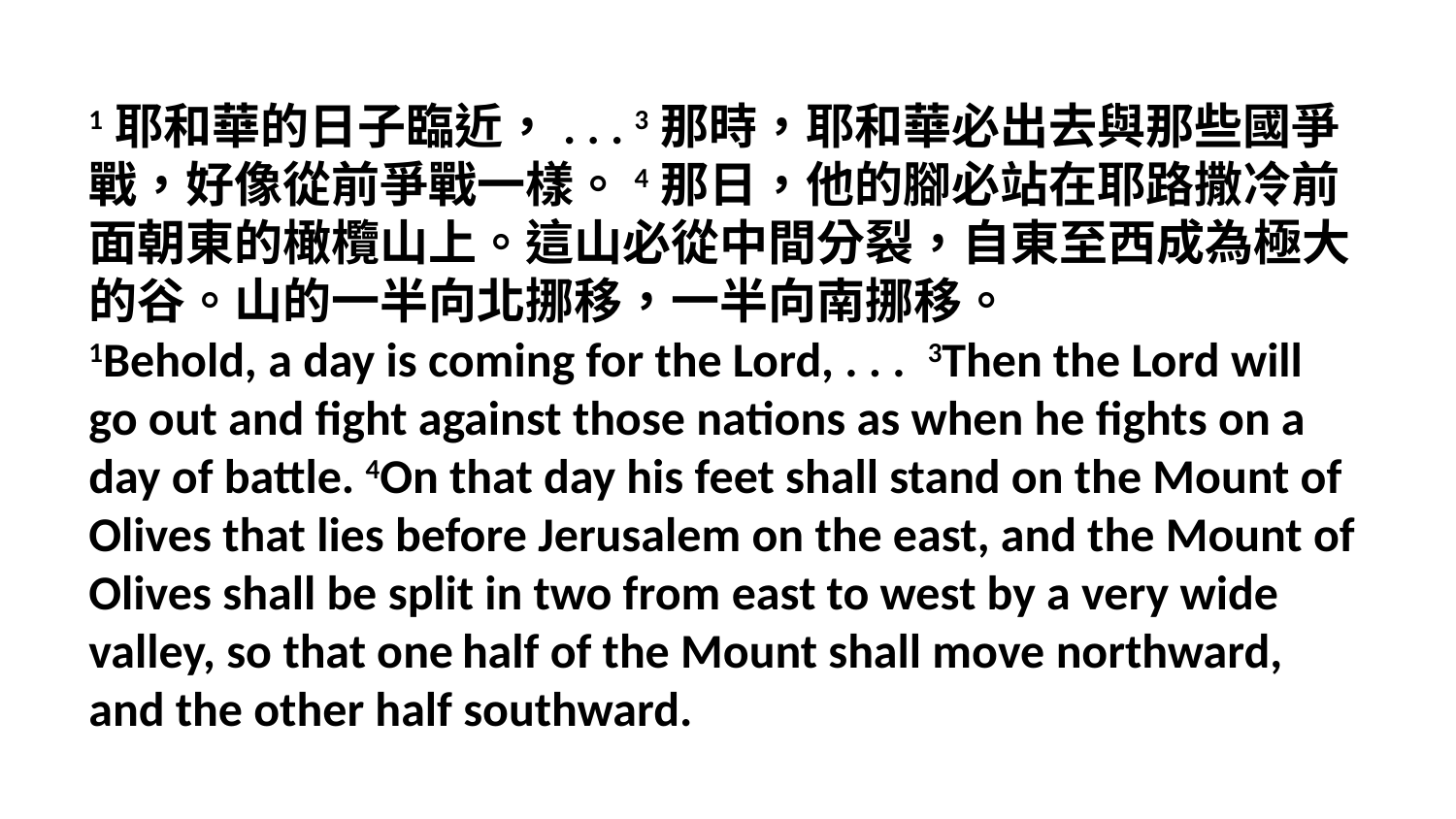

1耶和華的日子臨近，. . . 3那時，耶和華必出去與那些國爭戰，好像從前爭戰一樣。4那日，他的腳必站在耶路撒冷前面朝東的橄欖山上。這山必從中間分裂，自東至西成為極大的谷。山的一半向北挪移，一半向南挪移。
1Behold, a day is coming for the Lord, . . .  3Then the Lord will go out and fight against those nations as when he fights on a day of battle. 4On that day his feet shall stand on the Mount of Olives that lies before Jerusalem on the east, and the Mount of Olives shall be split in two from east to west by a very wide valley, so that one half of the Mount shall move northward, and the other half southward.